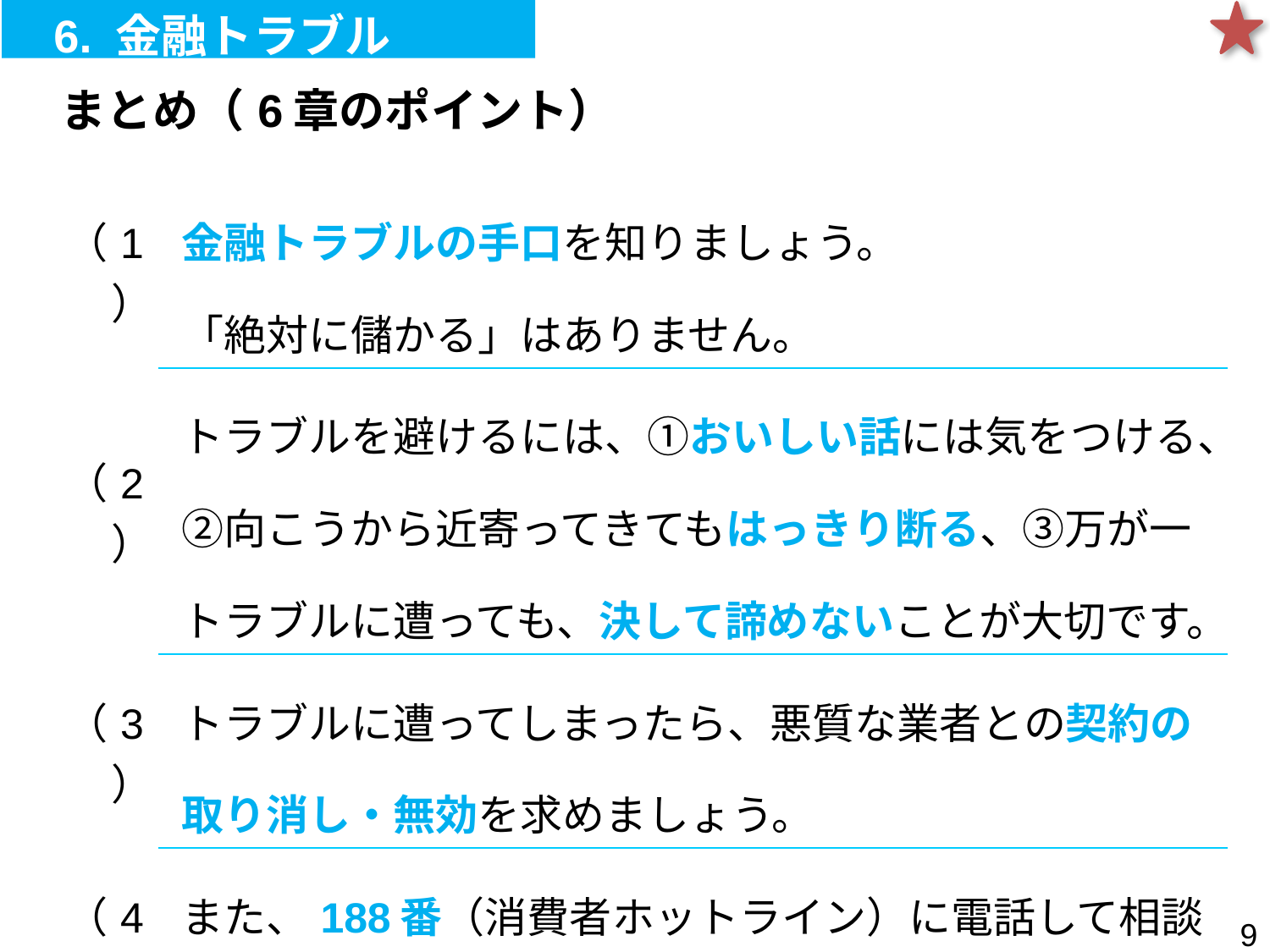

6. 金融トラブル

| まとめ（6章のポイント） |
| --- |
| （1） | 金融トラブルの手口を知りましょう。 「絶対に儲かる」はありません。 |
| --- | --- |
| （2） | トラブルを避けるには、①おいしい話には気をつける、②向こうから近寄ってきてもはっきり断る、③万が一トラブルに遭っても、決して諦めないことが大切です。 |
| （3） | トラブルに遭ってしまったら、悪質な業者との契約の取り消し・無効を求めましょう。 |
| （4） | また、188番（消費者ホットライン）に電話して相談しましょう。 |
9